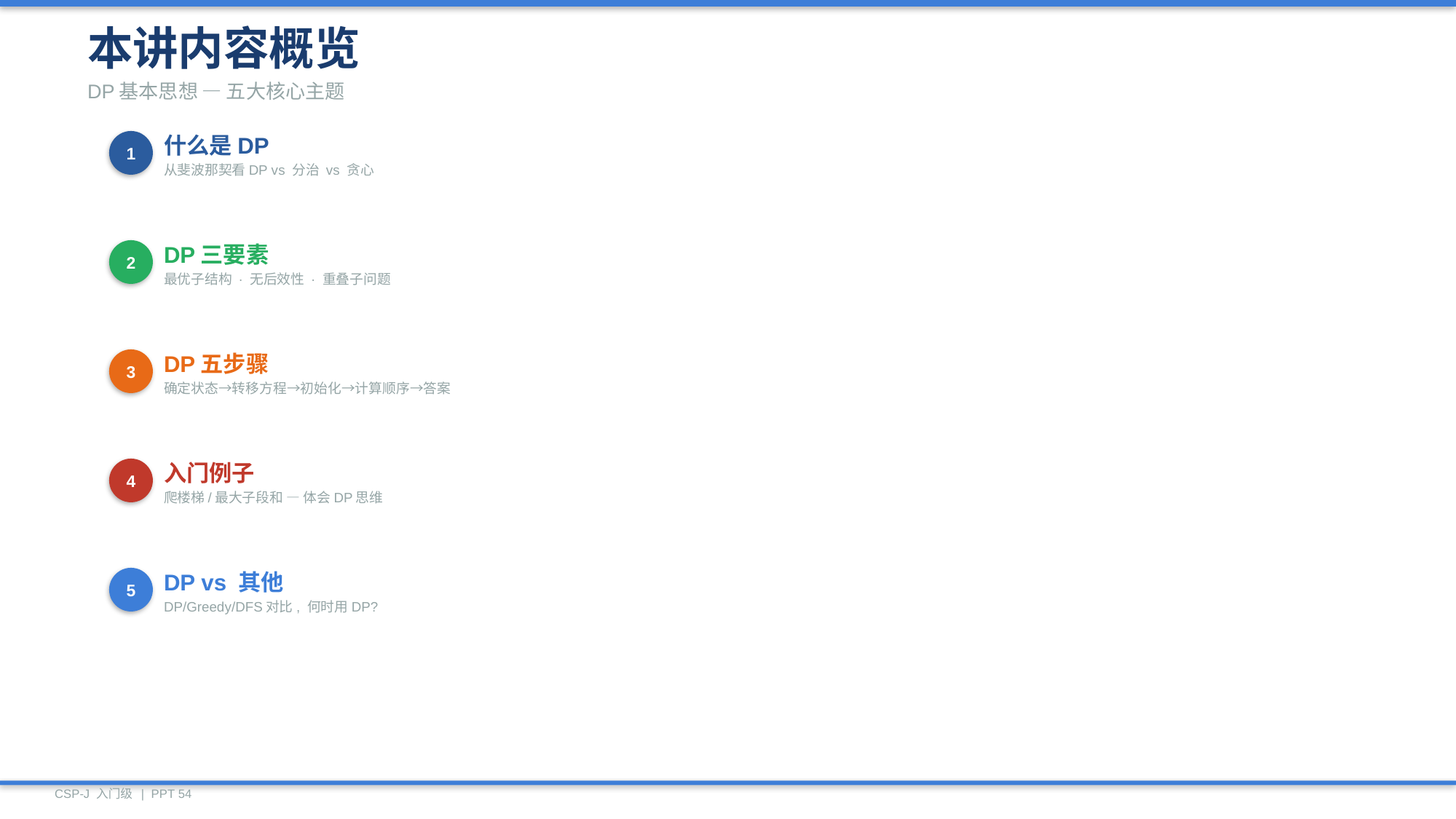

本讲内容概览
DP基本思想 — 五大核心主题
1
什么是DP
从斐波那契看DP vs 分治 vs 贪心
2
DP三要素
最优子结构 · 无后效性 · 重叠子问题
3
DP五步骤
确定状态→转移方程→初始化→计算顺序→答案
4
入门例子
爬楼梯/最大子段和 — 体会DP思维
5
DP vs 其他
DP/Greedy/DFS对比, 何时用DP?

CSP-J 入门级  |  PPT 54